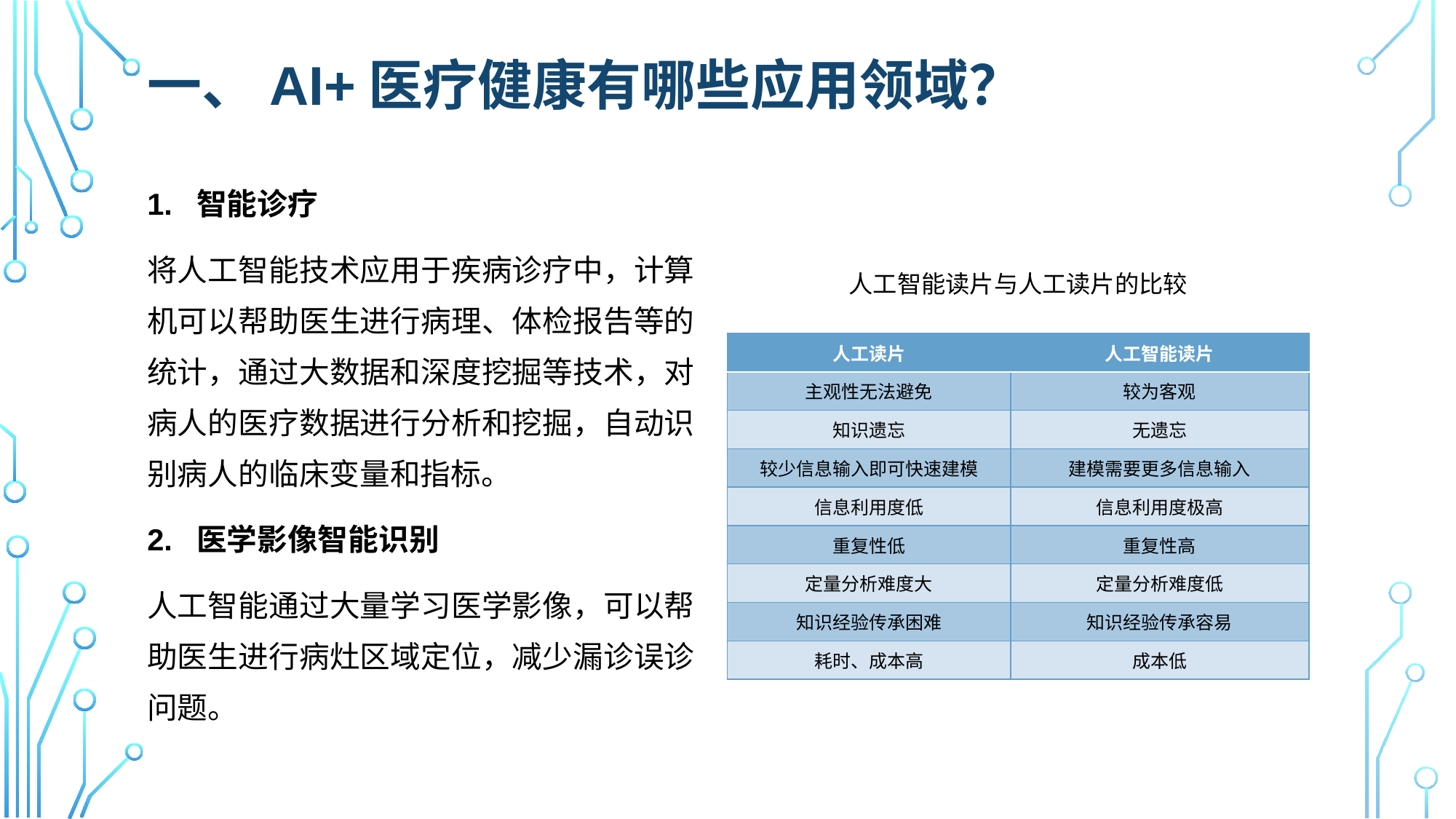

# 一、AI+医疗健康有哪些应用领域？
1.  智能诊疗
将人工智能技术应用于疾病诊疗中，计算机可以帮助医生进行病理、体检报告等的统计，通过大数据和深度挖掘等技术，对病人的医疗数据进行分析和挖掘，自动识别病人的临床变量和指标。
2.  医学影像智能识别
人工智能通过大量学习医学影像，可以帮助医生进行病灶区域定位，减少漏诊误诊问题。
人工智能读片与人工读片的比较
| 人工读片 | 人工智能读片 |
| --- | --- |
| 主观性无法避免 | 较为客观 |
| 知识遗忘 | 无遗忘 |
| 较少信息输入即可快速建模 | 建模需要更多信息输入 |
| 信息利用度低 | 信息利用度极高 |
| 重复性低 | 重复性高 |
| 定量分析难度大 | 定量分析难度低 |
| 知识经验传承困难 | 知识经验传承容易 |
| 耗时、成本高 | 成本低 |